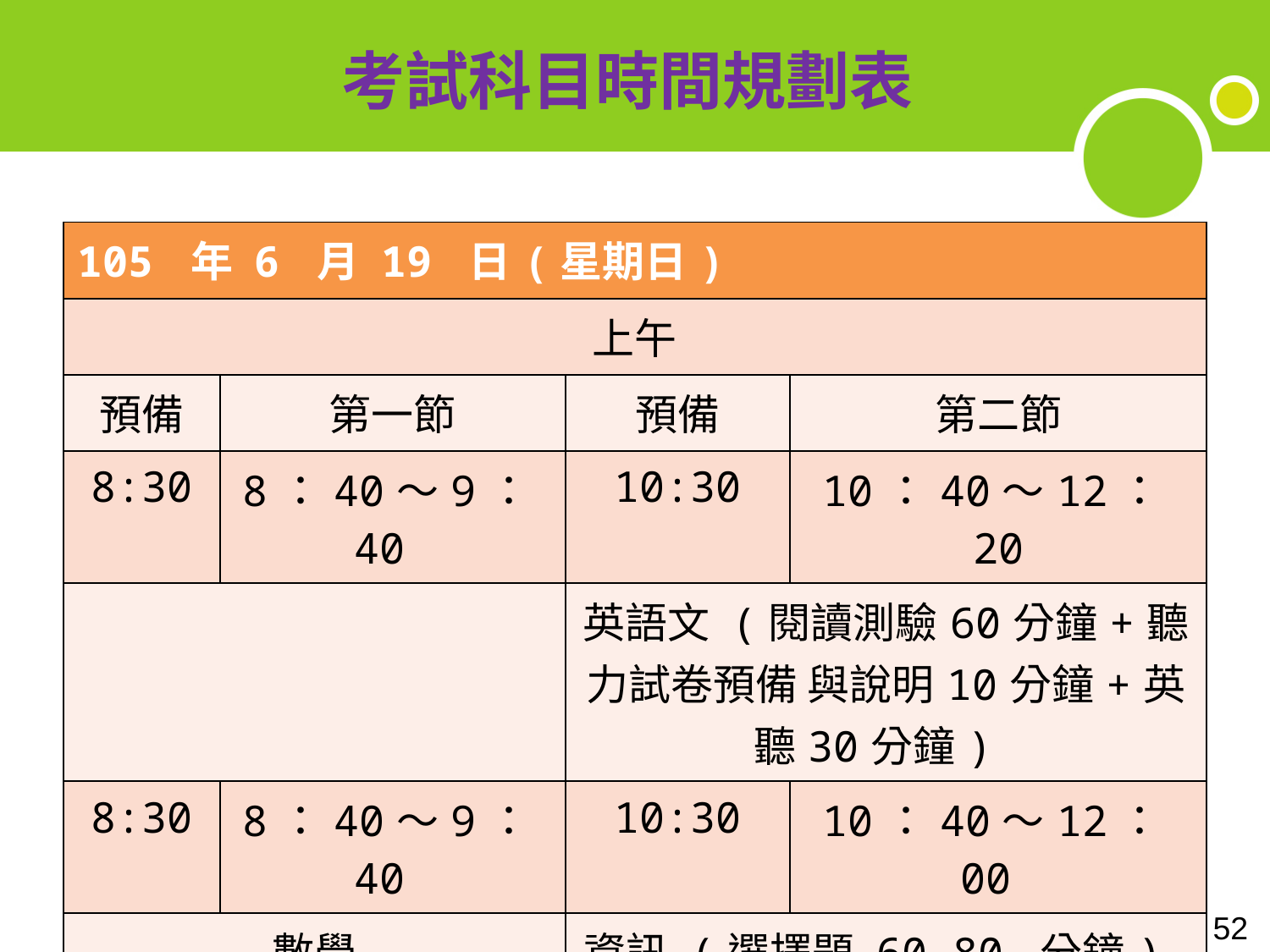

# 考試科目時間規劃表
| 105 年 6 月 19 日(星期日) |  |  |  |
| --- | --- | --- | --- |
| 上午 |  |  |  |
| 預備 | 第一節 | 預備 | 第二節 |
| 8:30 | 8：40～9：40 | 10:30 | 10：40～12：20 |
|  |  | 英語文 (閱讀測驗60分鐘+聽力試卷預備 與說明10分鐘+英聽30分鐘) |  |
| 8:30 | 8：40～9：40 | 10:30 | 10：40～12：00 |
| 數學 (選擇題 60 分鐘) |  | 資訊 (選擇題 60-80 分鐘) |  |
52